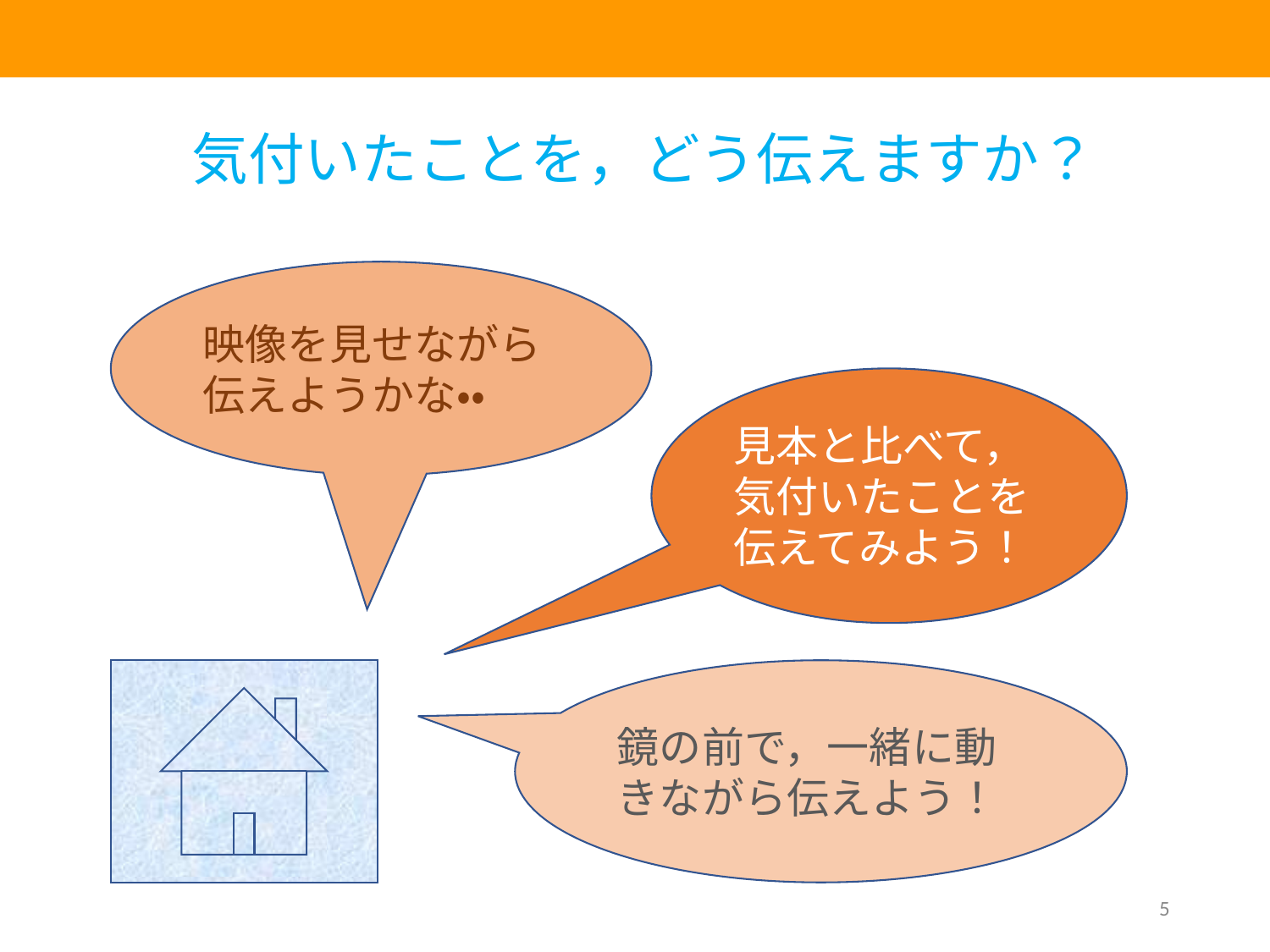

気付いたことを，どう伝えますか？
映像を見せながら伝えようかな・・

見本と比べて，
気付いたことを
伝えてみよう！

鏡の前で，一緒に動きながら伝えよう！
5